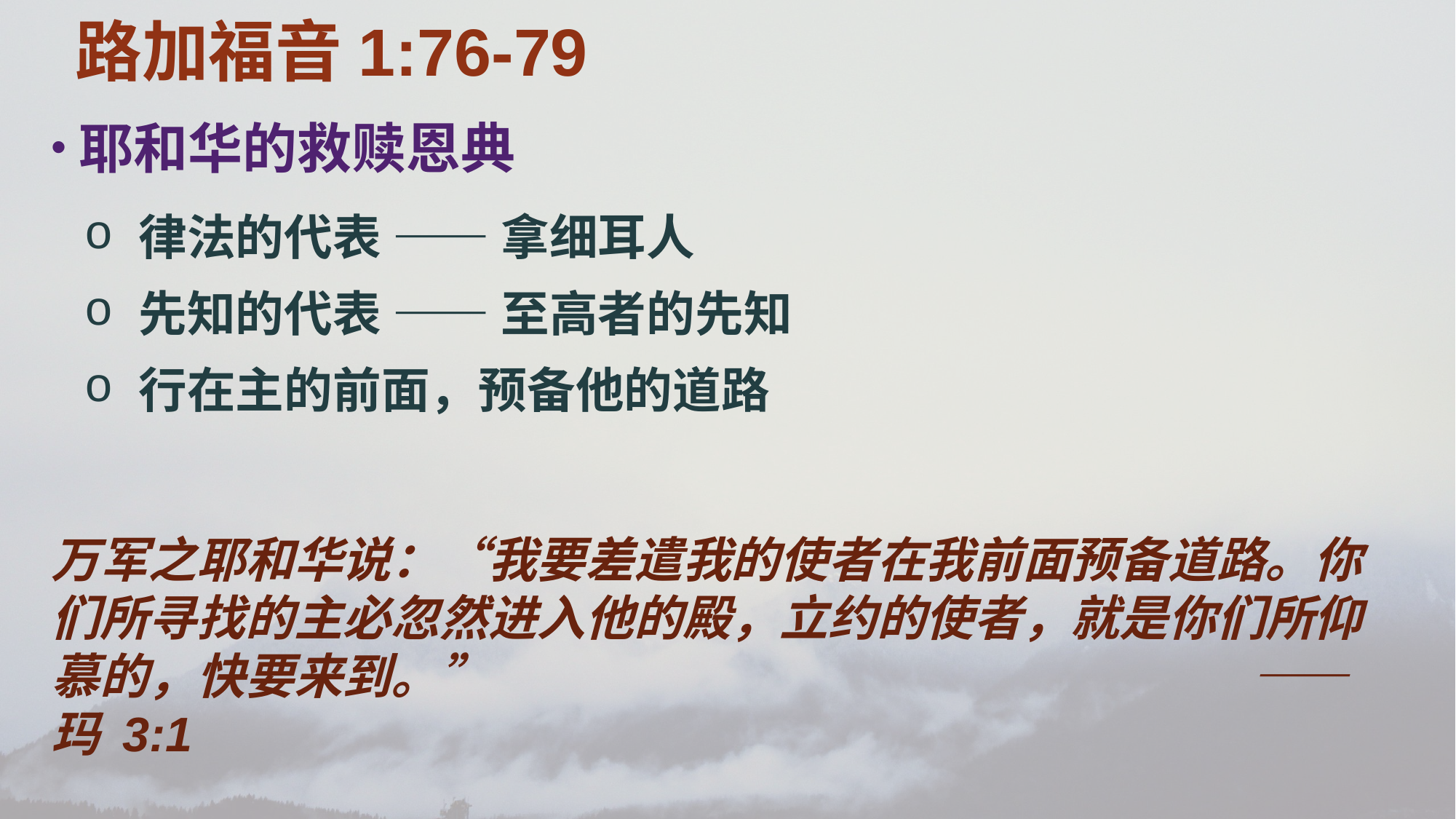

路加福音1:76-79
耶和华的救赎恩典
律法的代表 —— 拿细耳人
先知的代表 —— 至高者的先知
行在主的前面，预备他的道路

万军之耶和华说：“我要差遣我的使者在我前面预备道路。你们所寻找的主必忽然进入他的殿，立约的使者，就是你们所仰慕的，快要来到。”							—— 玛 3:1